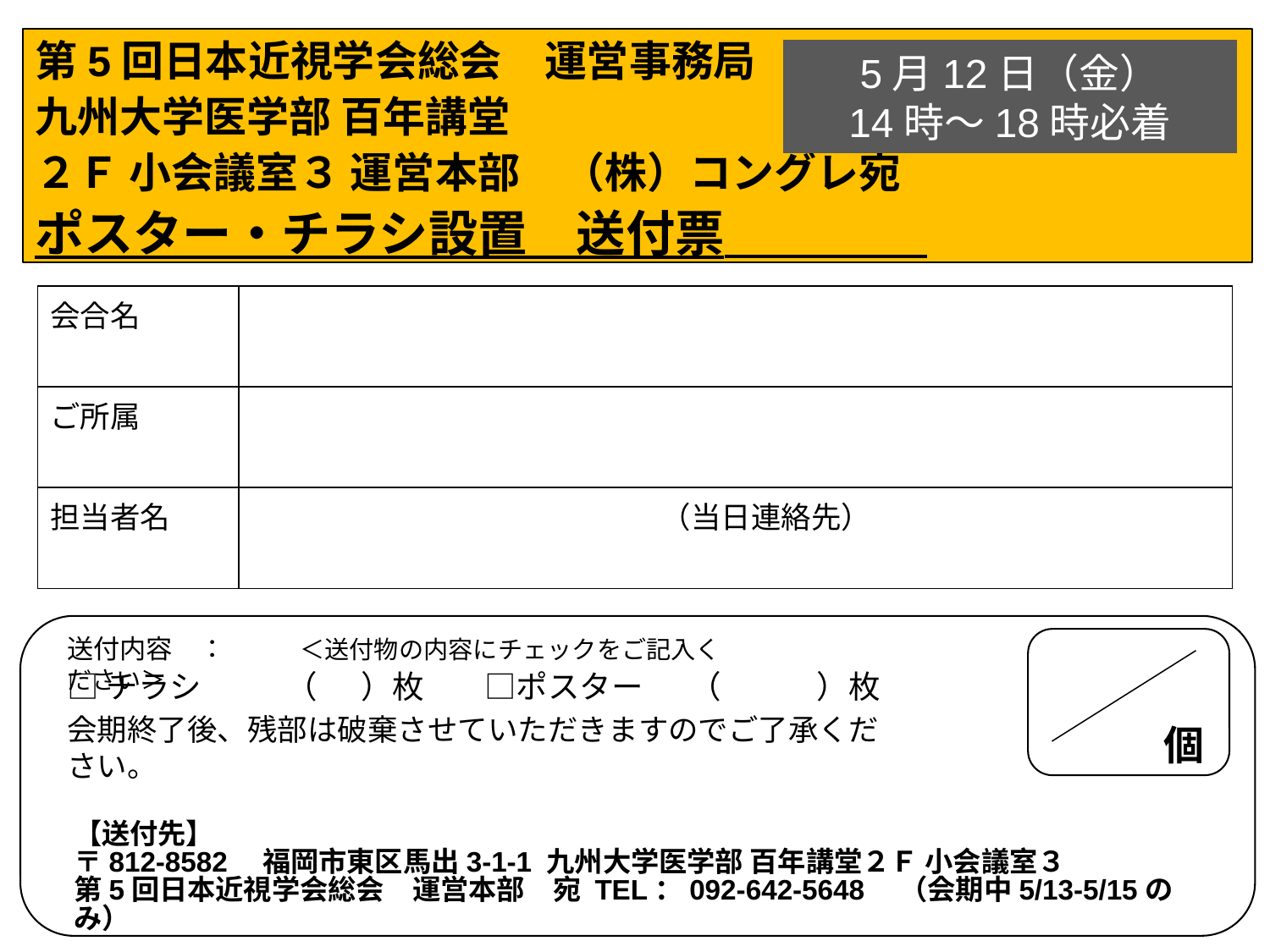

# 第5回日本近視学会総会　運営事務局　　 九州大学医学部 百年講堂　　 ２Ｆ 小会議室３ 運営本部　（株）コングレ宛 ポスター・チラシ設置　送付票
5月12日（金）
14時～18時必着
| 会合名 |  |
| --- | --- |
| ご所属 |  |
| 担当者名 | （当日連絡先） |

送付内容　：　　　＜送付物の内容にチェックをご記入ください＞

□チラシ　　   （      ）枚　　□ポスター  　（　　　）枚
会期終了後、残部は破棄させていただきますのでご了承ください。
  個
【送付先】
〒812-8582　福岡市東区馬出3-1-1 九州大学医学部 百年講堂２Ｆ 小会議室３
第5回日本近視学会総会　運営本部　宛 TEL：092-642-5648　（会期中5/13-5/15のみ）